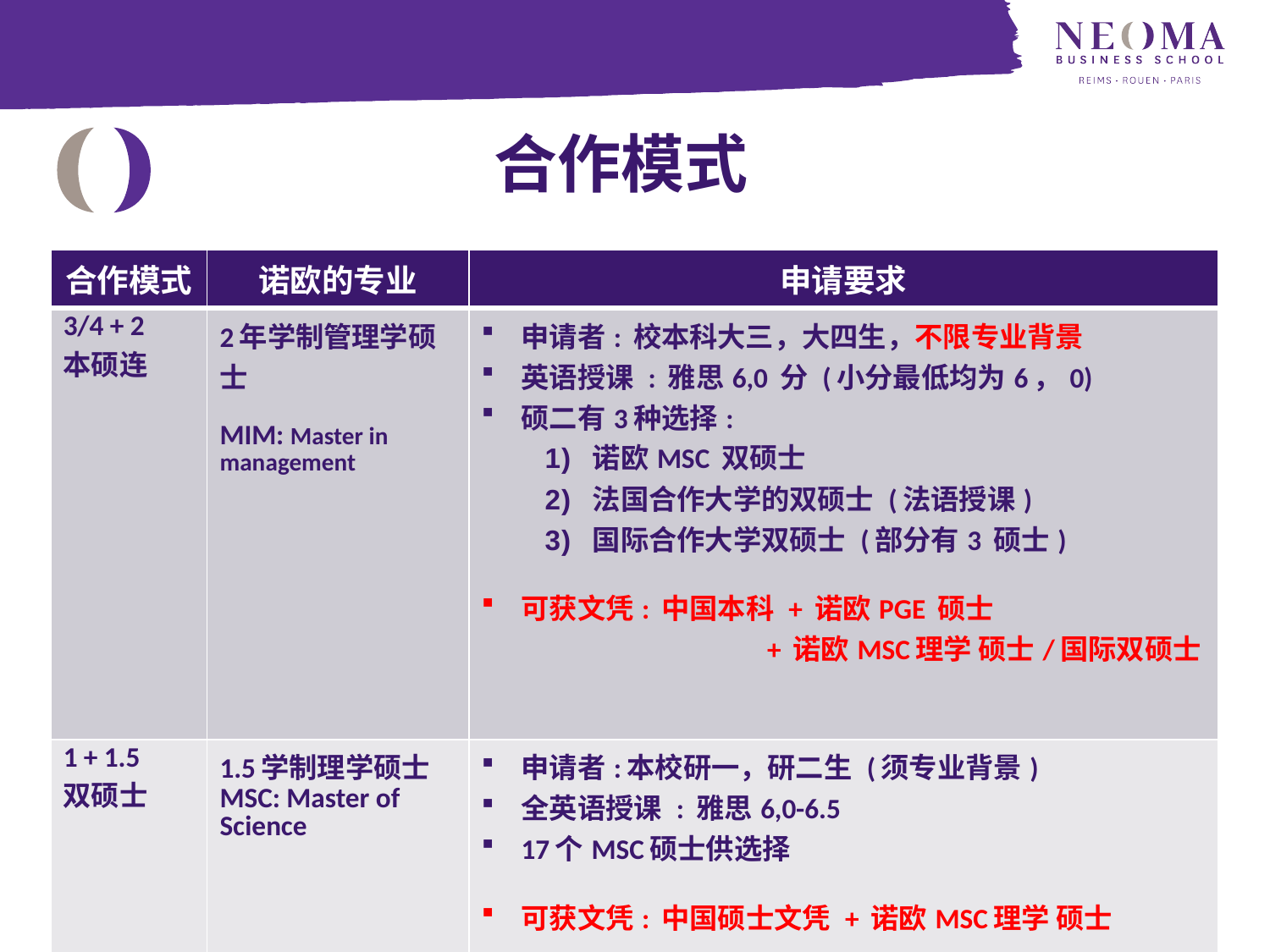

# 合作模式
| 合作模式 | 诺欧的专业 | 申请要求 |
| --- | --- | --- |
| 3/4 + 2 本硕连 | 2年学制管理学硕士 MIM: Master in management | 申请者: 校本科大三，大四生，不限专业背景 英语授课 : 雅思6,0 分 (小分最低均为6，0) 硕二有3种选择: 诺欧MSC 双硕士 法国合作大学的双硕士 (法语授课) 国际合作大学双硕士 (部分有3 硕士) 可获文凭: 中国本科 + 诺欧PGE 硕士 + 诺欧MSC理学 硕士/国际双硕士 |
| 1 + 1.5 双硕士 | 1.5学制理学硕士 MSC: Master of Science | 申请者:本校研一，研二生 (须专业背景) 全英语授课 : 雅思6,0-6.5 17个MSC硕士供选择 可获文凭: 中国硕士文凭 + 诺欧MSC理学 硕士 |